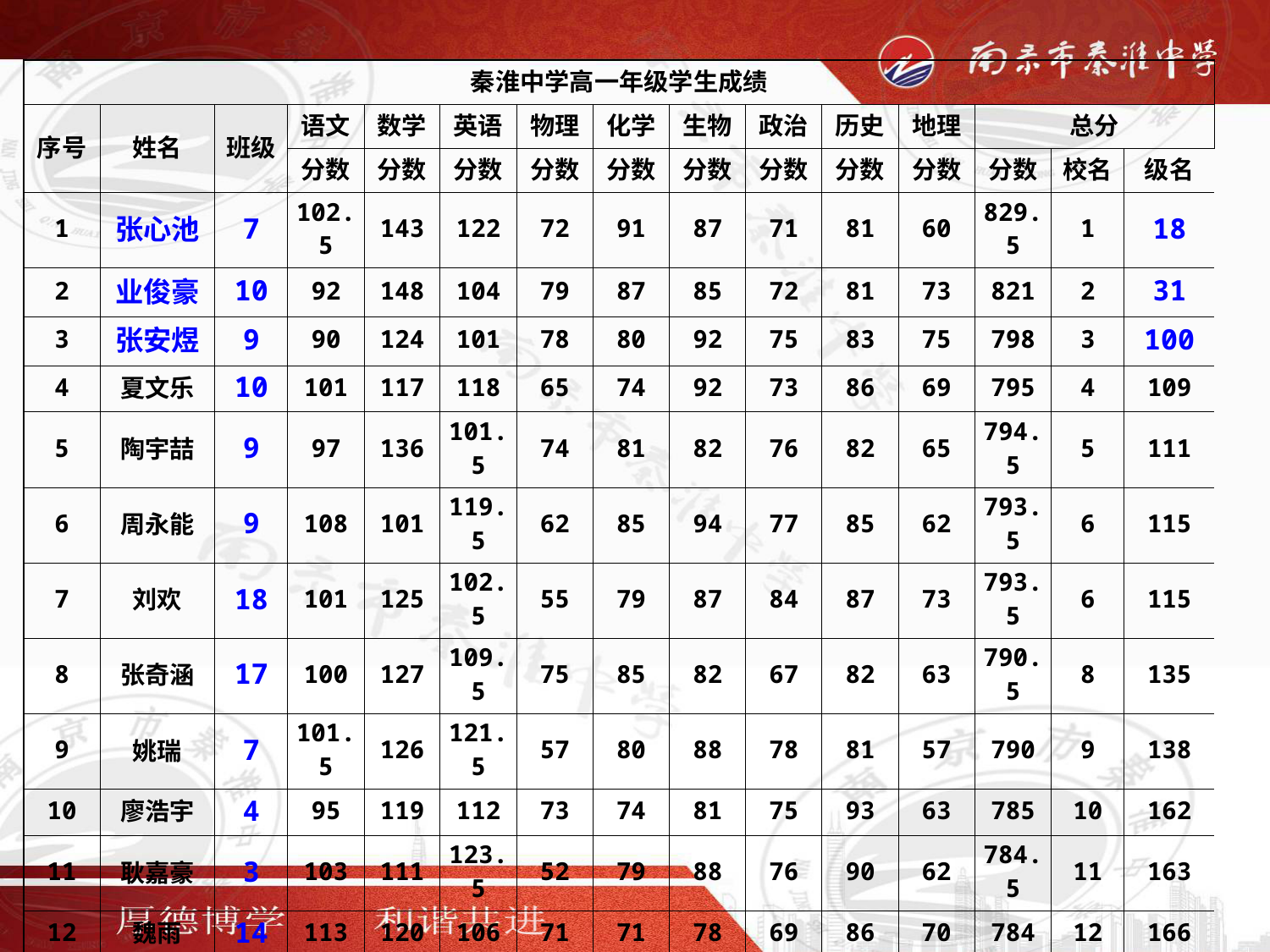

| 秦淮中学高一年级学生成绩 |  |  |  |  |  |  |  |  |  |  |  |  |  |  |
| --- | --- | --- | --- | --- | --- | --- | --- | --- | --- | --- | --- | --- | --- | --- |
| 序号 | 姓名 | 班级 | 语文 | 数学 | 英语 | 物理 | 化学 | 生物 | 政治 | 历史 | 地理 | 总分 |  |  |
|  |  |  | 分数 | 分数 | 分数 | 分数 | 分数 | 分数 | 分数 | 分数 | 分数 | 分数 | 校名 | 级名 |
| 1 | 张心池 | 7 | 102.5 | 143 | 122 | 72 | 91 | 87 | 71 | 81 | 60 | 829.5 | 1 | 18 |
| 2 | 业俊豪 | 10 | 92 | 148 | 104 | 79 | 87 | 85 | 72 | 81 | 73 | 821 | 2 | 31 |
| 3 | 张安煜 | 9 | 90 | 124 | 101 | 78 | 80 | 92 | 75 | 83 | 75 | 798 | 3 | 100 |
| 4 | 夏文乐 | 10 | 101 | 117 | 118 | 65 | 74 | 92 | 73 | 86 | 69 | 795 | 4 | 109 |
| 5 | 陶宇喆 | 9 | 97 | 136 | 101.5 | 74 | 81 | 82 | 76 | 82 | 65 | 794.5 | 5 | 111 |
| 6 | 周永能 | 9 | 108 | 101 | 119.5 | 62 | 85 | 94 | 77 | 85 | 62 | 793.5 | 6 | 115 |
| 7 | 刘欢 | 18 | 101 | 125 | 102.5 | 55 | 79 | 87 | 84 | 87 | 73 | 793.5 | 6 | 115 |
| 8 | 张奇涵 | 17 | 100 | 127 | 109.5 | 75 | 85 | 82 | 67 | 82 | 63 | 790.5 | 8 | 135 |
| 9 | 姚瑞 | 7 | 101.5 | 126 | 121.5 | 57 | 80 | 88 | 78 | 81 | 57 | 790 | 9 | 138 |
| 10 | 廖浩宇 | 4 | 95 | 119 | 112 | 73 | 74 | 81 | 75 | 93 | 63 | 785 | 10 | 162 |
| 11 | 耿嘉豪 | 3 | 103 | 111 | 123.5 | 52 | 79 | 88 | 76 | 90 | 62 | 784.5 | 11 | 163 |
| 12 | 魏雨 | 14 | 113 | 120 | 106 | 71 | 71 | 78 | 69 | 86 | 70 | 784 | 12 | 166 |
| 13 | 徐颖 | 16 | 104 | 110 | 124.5 | 77 | 70 | 79 | 81 | 82 | 54 | 781.5 | 13 | 186 |
| 14 | 张和国 | 4 | 109 | 111 | 96.5 | 75 | 68 | 87 | 72 | 86 | 77 | 781.5 | 13 | 186 |
| 15 | 杨易轩 | 9 | 98 | 107 | 109.5 | 67 | 81 | 81 | 73 | 91 | 74 | 781.5 | 13 | 186 |
| 16 | 韩芸 | 16 | 91 | 129 | 122 | 59 | 73 | 91 | 75 | 80 | 61 | 781 | 16 | 194 |